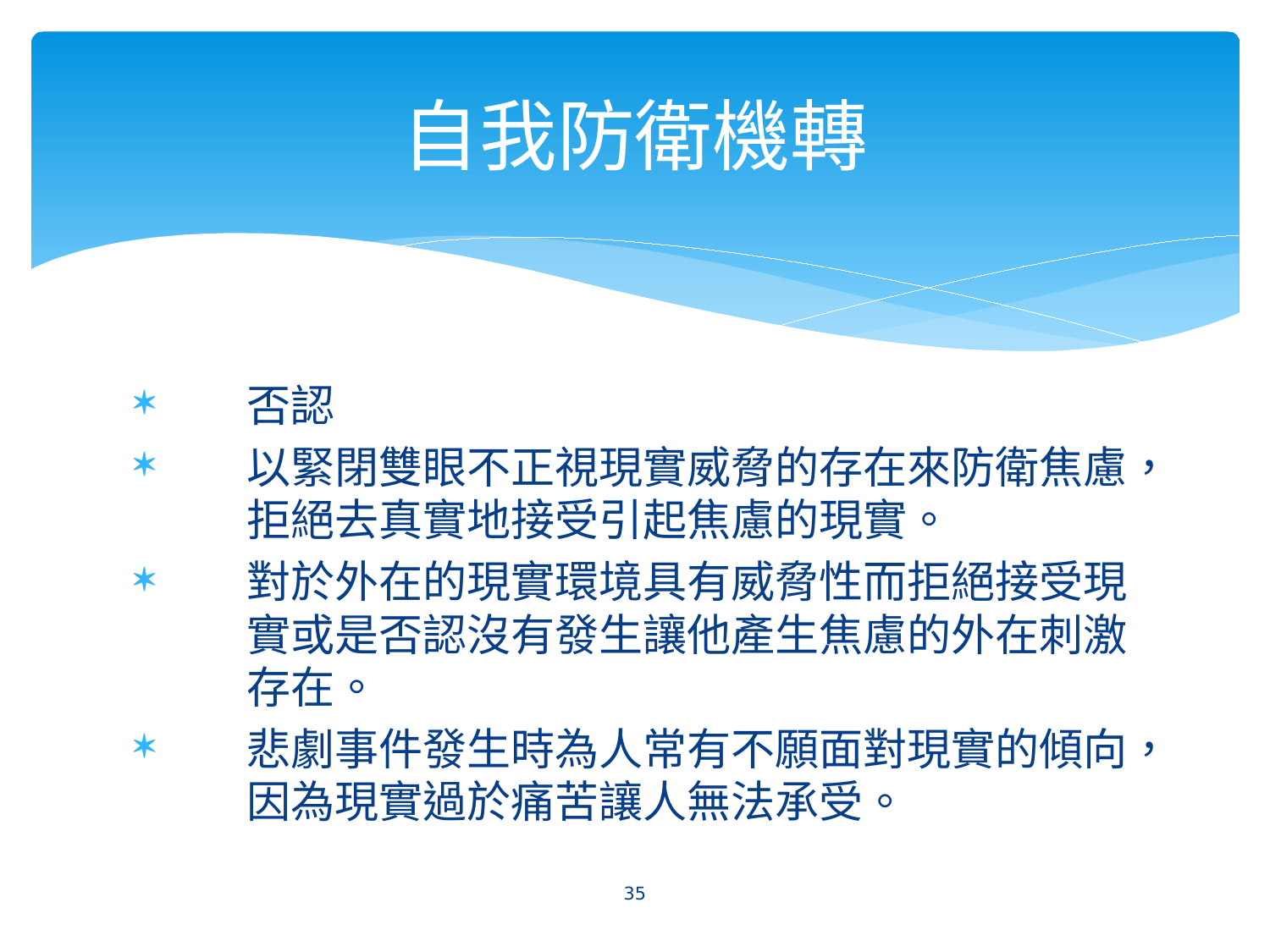

# 自我防衛機轉
否認
以緊閉雙眼不正視現實威脅的存在來防衛焦慮，拒絕去真實地接受引起焦慮的現實。
對於外在的現實環境具有威脅性而拒絕接受現實或是否認沒有發生讓他產生焦慮的外在刺激存在。
悲劇事件發生時為人常有不願面對現實的傾向，因為現實過於痛苦讓人無法承受。
35